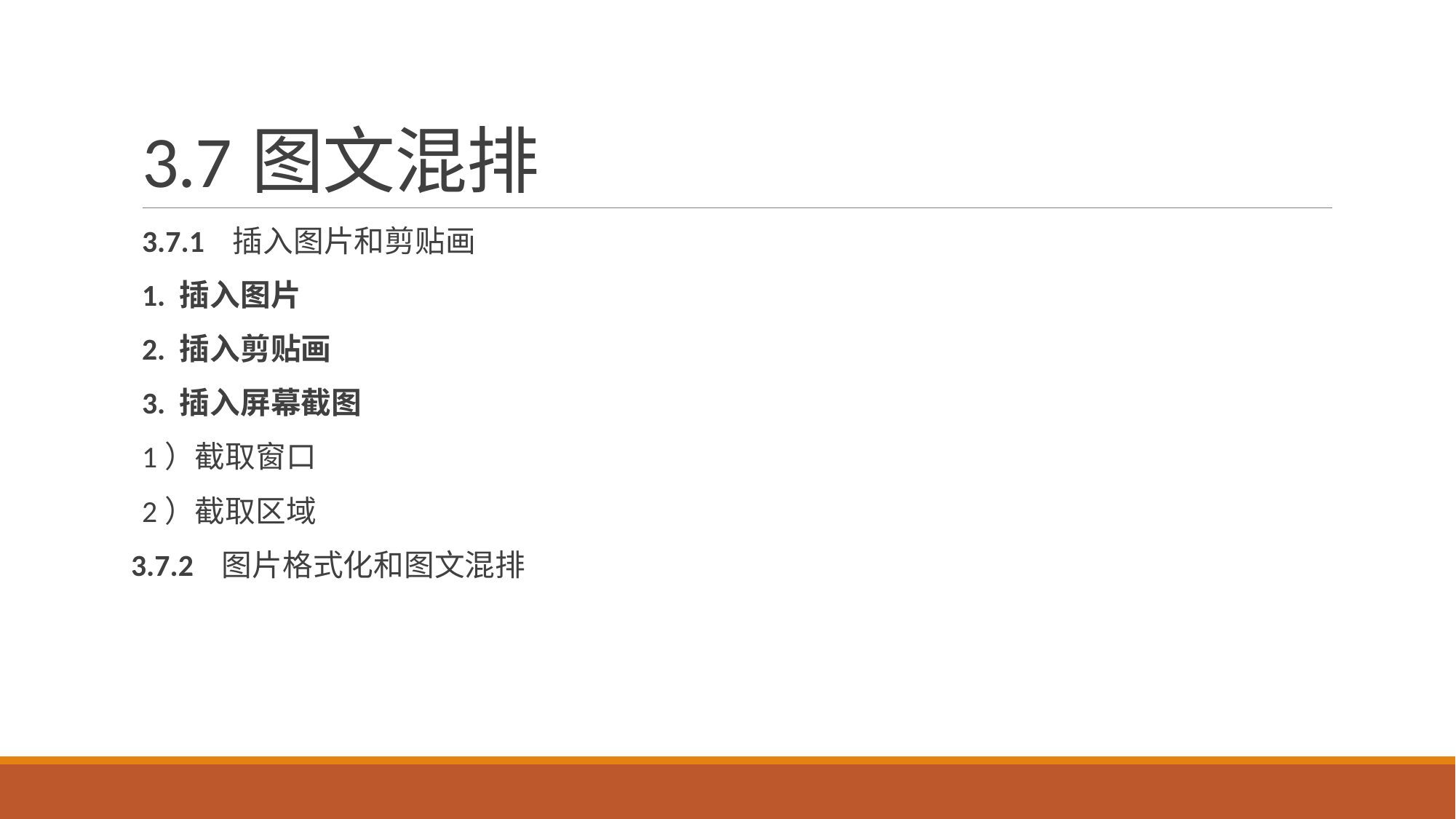

# 3.7	图文混排
3.7.1   插入图片和剪贴画
1. 插入图片
2. 插入剪贴画
3. 插入屏幕截图
1）截取窗口
2）截取区域
3.7.2   图片格式化和图文混排